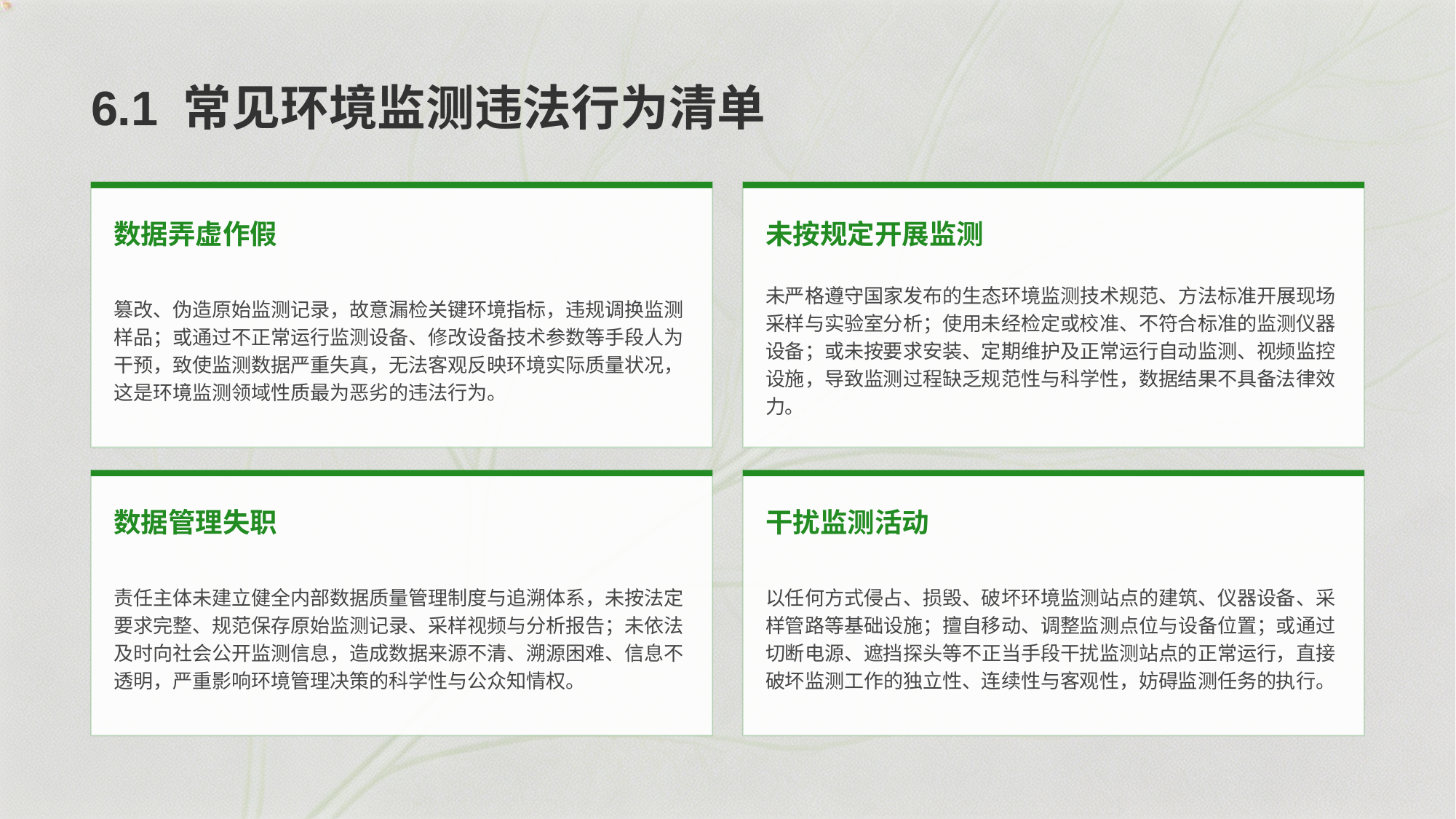

6.1 常见环境监测违法行为清单

数据弄虚作假
未按规定开展监测
篡改、伪造原始监测记录，故意漏检关键环境指标，违规调换监测样品；或通过不正常运行监测设备、修改设备技术参数等手段人为干预，致使监测数据严重失真，无法客观反映环境实际质量状况，这是环境监测领域性质最为恶劣的违法行为。
未严格遵守国家发布的生态环境监测技术规范、方法标准开展现场采样与实验室分析；使用未经检定或校准、不符合标准的监测仪器设备；或未按要求安装、定期维护及正常运行自动监测、视频监控设施，导致监测过程缺乏规范性与科学性，数据结果不具备法律效力。

数据管理失职
干扰监测活动
责任主体未建立健全内部数据质量管理制度与追溯体系，未按法定要求完整、规范保存原始监测记录、采样视频与分析报告；未依法及时向社会公开监测信息，造成数据来源不清、溯源困难、信息不透明，严重影响环境管理决策的科学性与公众知情权。
以任何方式侵占、损毁、破坏环境监测站点的建筑、仪器设备、采样管路等基础设施；擅自移动、调整监测点位与设备位置；或通过切断电源、遮挡探头等不正当手段干扰监测站点的正常运行，直接破坏监测工作的独立性、连续性与客观性，妨碍监测任务的执行。